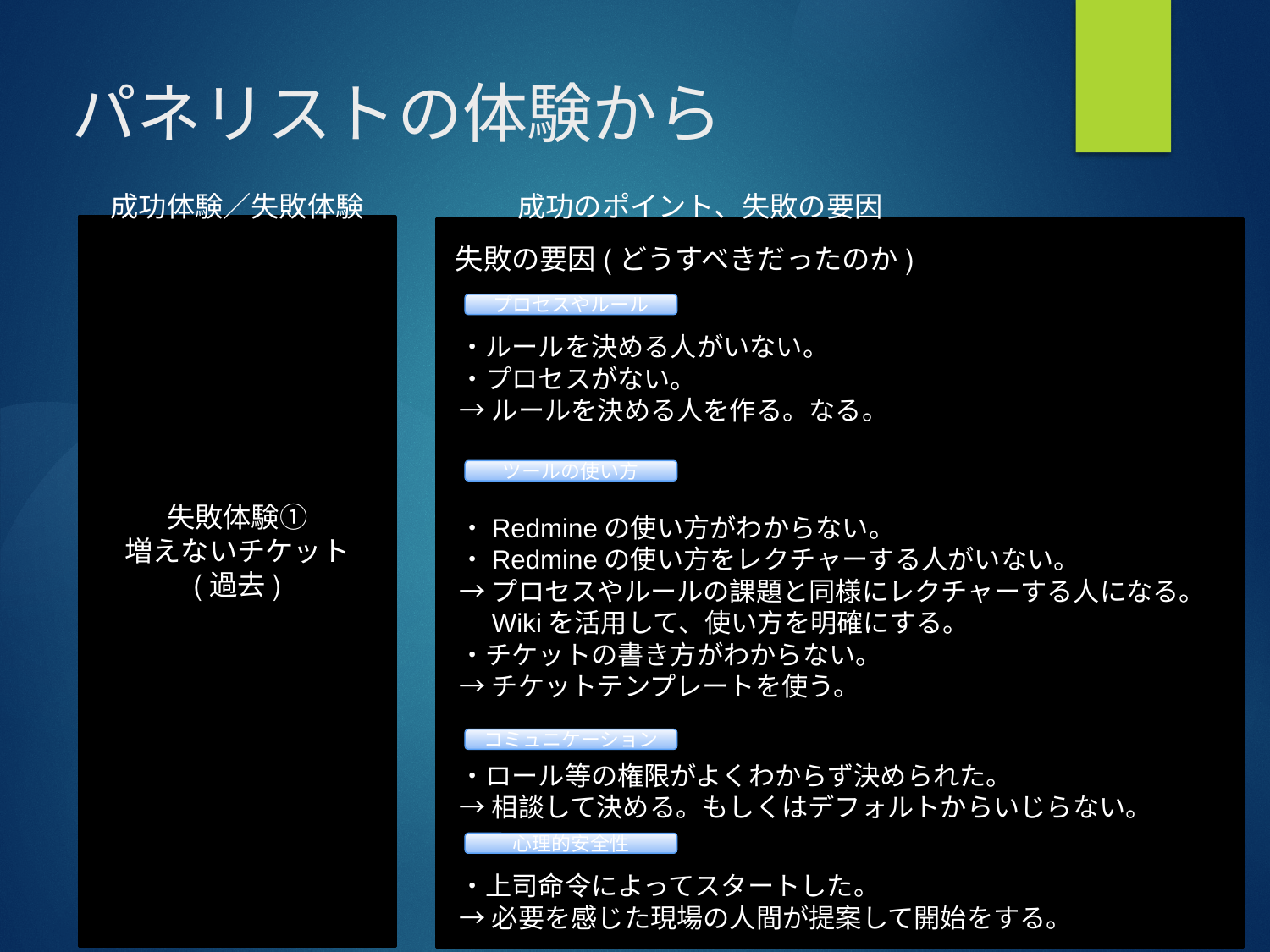

# パネリストの体験から
成功体験／失敗体験
成功のポイント、失敗の要因

失敗体験①
増えないチケット
(過去)

失敗の要因(どうすべきだったのか)
・ルールを決める人がいない。
・プロセスがない。
→ルールを決める人を作る。なる。
・Redmineの使い方がわからない。
・Redmineの使い方をレクチャーする人がいない。
→プロセスやルールの課題と同様にレクチャーする人になる。
　Wikiを活用して、使い方を明確にする。
・チケットの書き方がわからない。
→チケットテンプレートを使う。
・ロール等の権限がよくわからず決められた。
→相談して決める。もしくはデフォルトからいじらない。
・上司命令によってスタートした。
→必要を感じた現場の人間が提案して開始をする。
プロセスやルール

ツールの使い方

コミュニケーション

心理的安全性